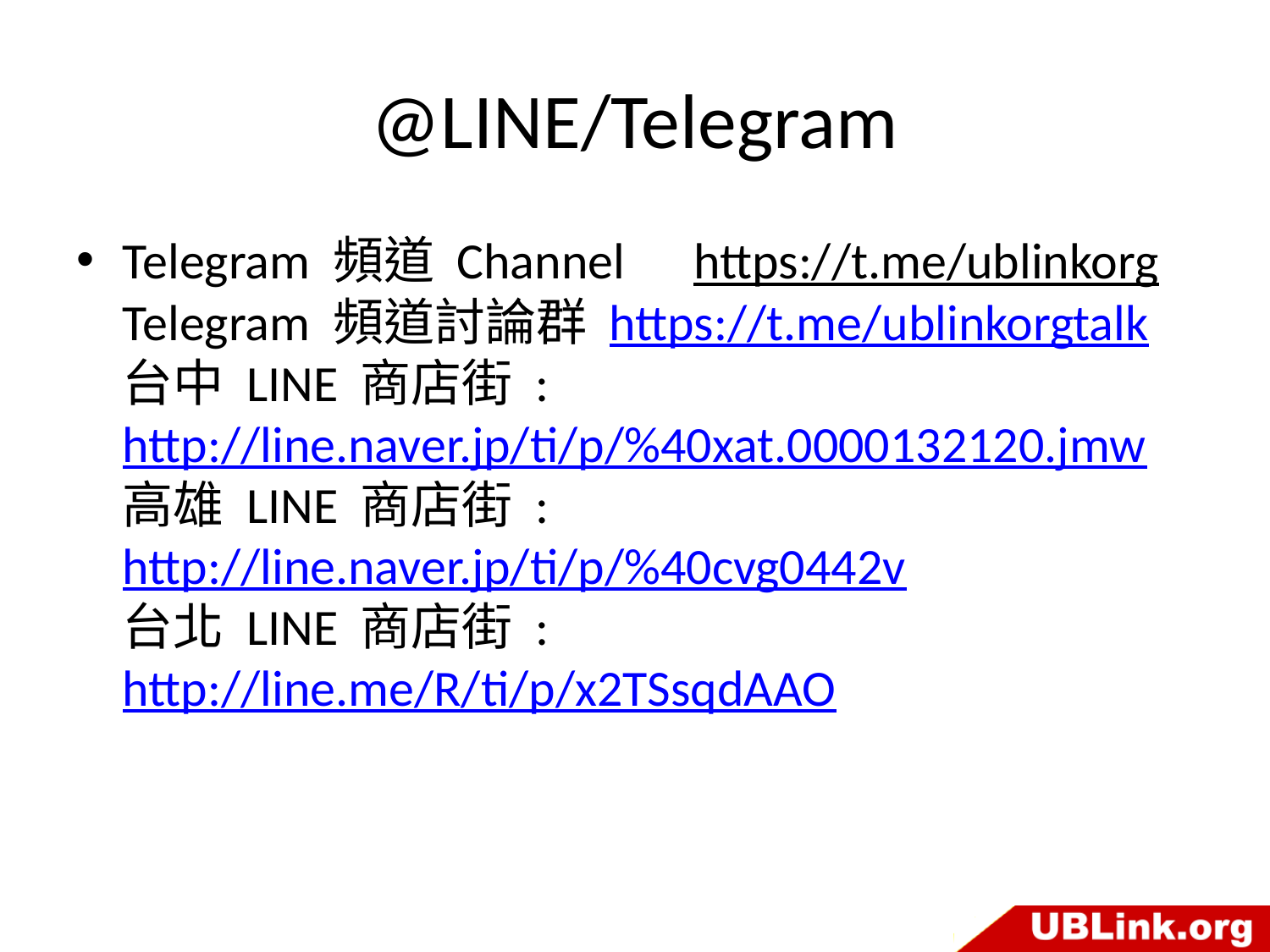

# @LINE/Telegram
Telegram 頻道 Channel      https://t.me/ublinkorg
Telegram 頻道討論群 https://t.me/ublinkorgtalk
台中 LINE 商店街 : http://line.naver.jp/ti/p/%40xat.0000132120.jmw
高雄 LINE 商店街 : http://line.naver.jp/ti/p/%40cvg0442v
台北 LINE 商店街 : http://line.me/R/ti/p/x2TSsqdAAO